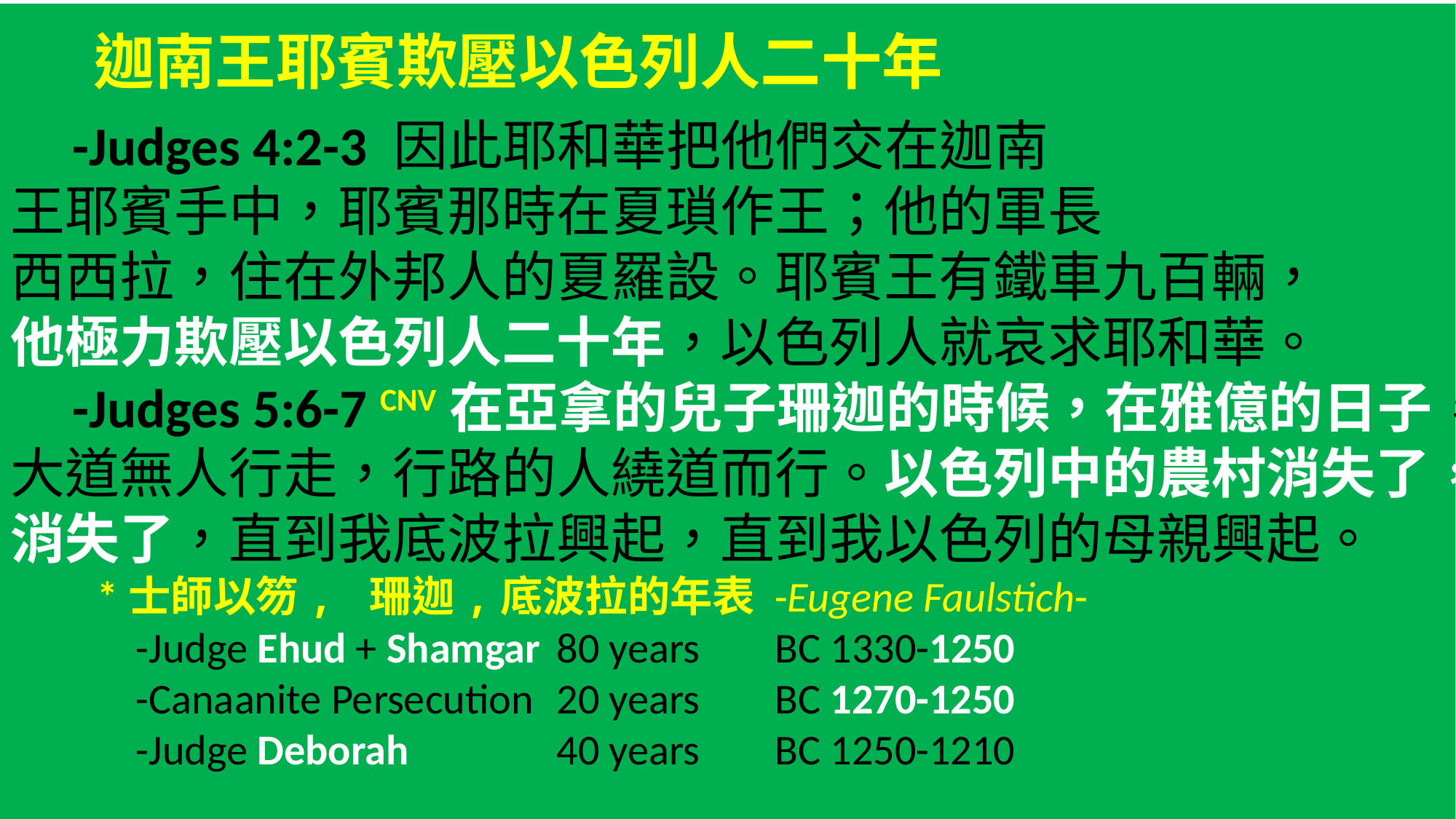

迦南王耶賓欺壓以色列人二十年

     -Judges 4:2-3 因此耶和華把他們交在迦南
王耶賓手中，耶賓那時在夏瑣作王；他的軍長
西西拉，住在外邦人的夏羅設。耶賓王有鐵車九百輛，
他極力欺壓以色列人二十年，以色列人就哀求耶和華。
     -Judges 5:6-7 CNV在亞拿的兒子珊迦的時候，在雅億的日子，大道無人行走，行路的人繞道而行。以色列中的農村消失了，消失了，直到我底波拉興起，直到我以色列的母親興起。
         *士師以笏, 珊迦,底波拉的年表 -Eugene Faulstich-
             -Judge Ehud + Shamgar	80 years	BC 1330-1250
             -Canaanite Persecution	20 years	BC 1270-1250
             -Judge Deborah		40 years	BC 1250-1210